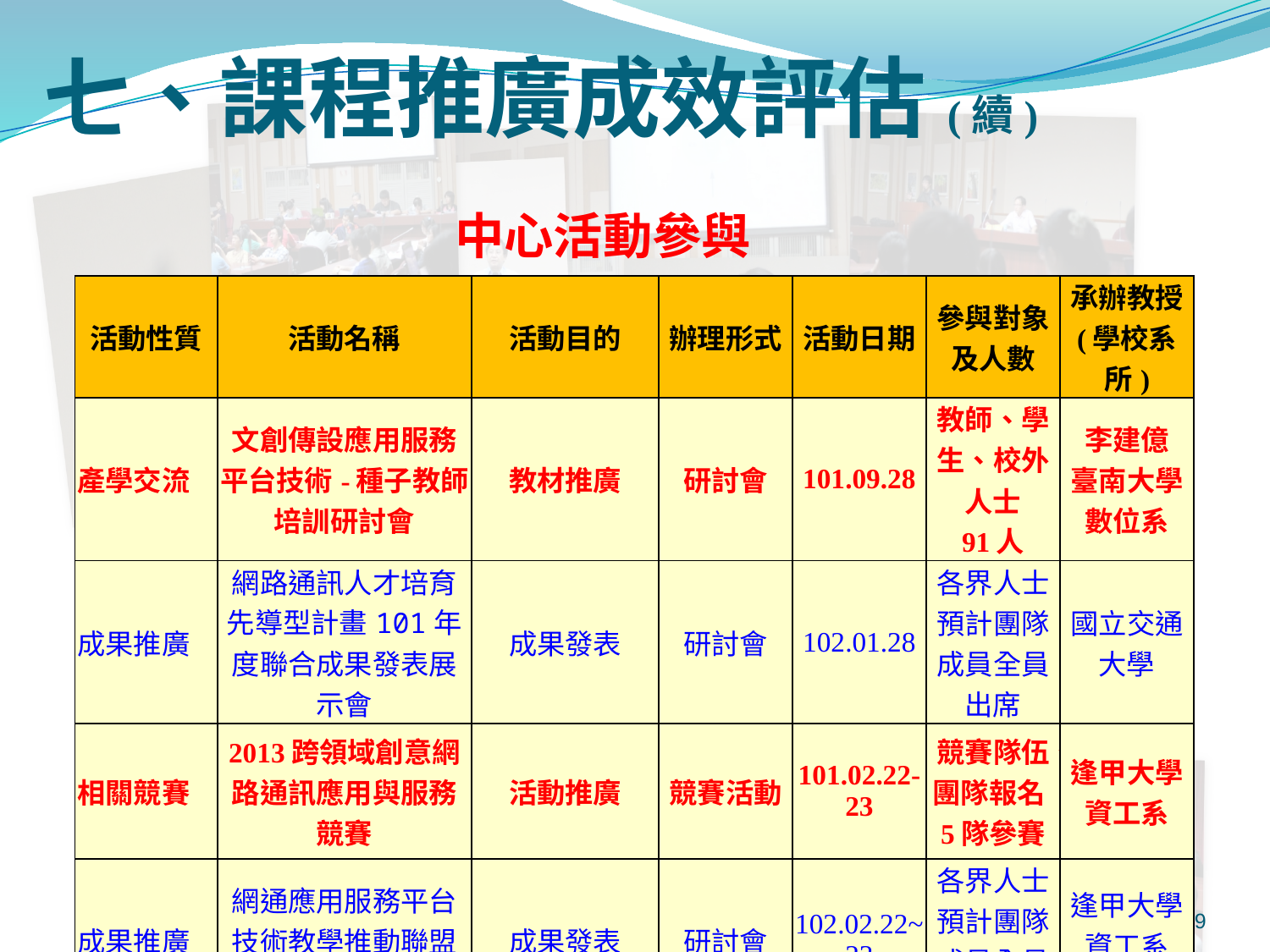

七、課程推廣成效評估(續)
# 中心活動參與

| 活動性質 | 活動名稱 | 活動目的 | 辦理形式 | 活動日期 | 參與對象 及人數 | 承辦教授 (學校系所) |
| --- | --- | --- | --- | --- | --- | --- |
| 產學交流 | 文創傳設應用服務平台技術-種子教師培訓研討會 | 教材推廣 | 研討會 | 101.09.28 | 教師、學生、校外人士 91人 | 李建億 臺南大學數位系 |
| 成果推廣 | 網路通訊人才培育先導型計畫101年度聯合成果發表展示會 | 成果發表 | 研討會 | 102.01.28 | 各界人士、預計團隊成員全員出席 | 國立交通大學 |
| 相關競賽 | 2013跨領域創意網路通訊應用與服務競賽 | 活動推廣 | 競賽活動 | 101.02.22-23 | 競賽隊伍、團隊報名5隊參賽 | 逢甲大學 資工系 |
| 成果推廣 | 網通應用服務平台技術教學推動聯盟中心成果發表會 | 成果發表 | 研討會 | 102.02.22~23 | 各界人士、預計團隊成員全員出席 | 逢甲大學 資工系 |
101年度課程：文創傳設行動廣告技術
19